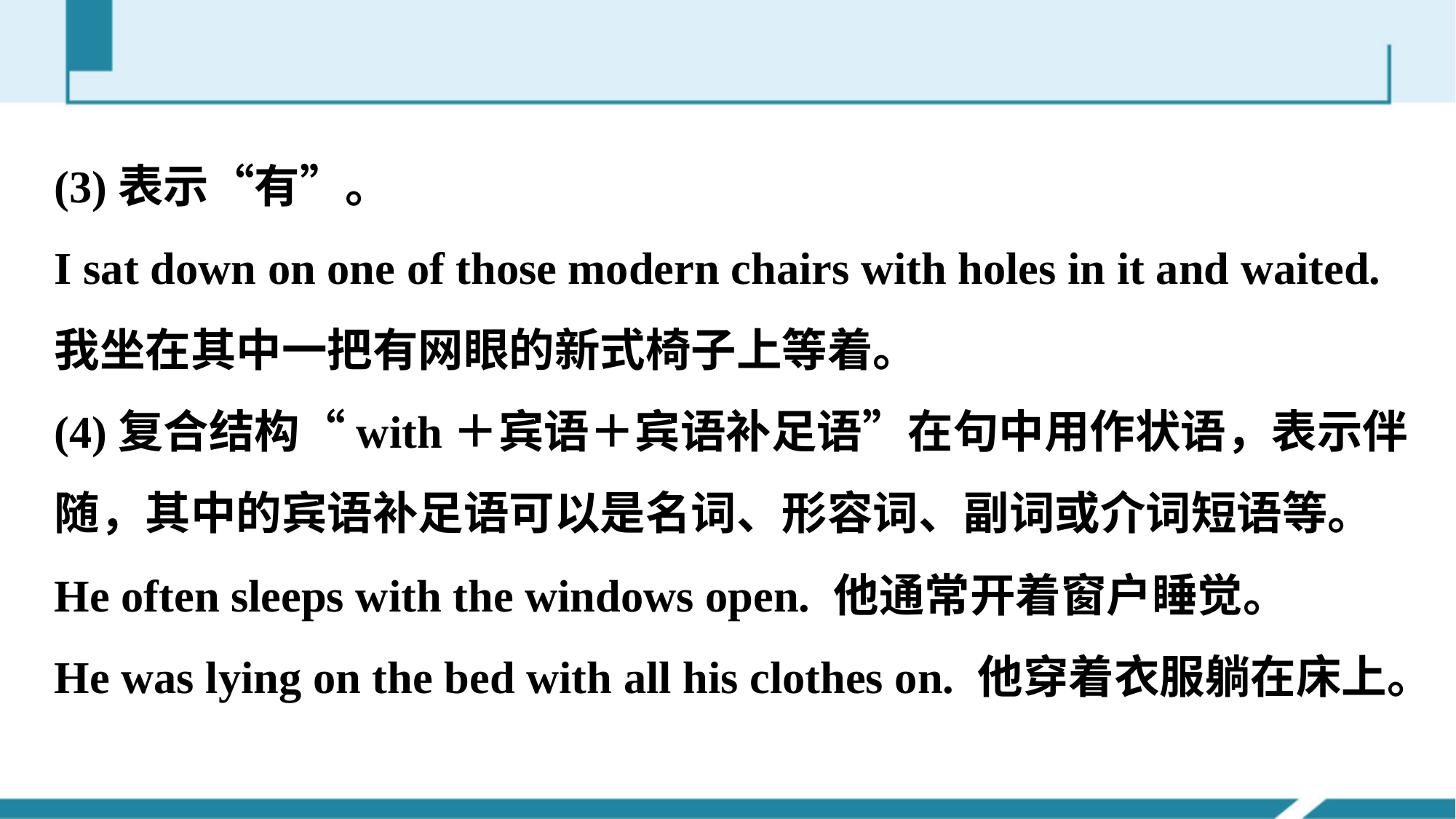

(3)表示“有”。
I sat down on one of those modern chairs with holes in it and waited.
我坐在其中一把有网眼的新式椅子上等着。
(4)复合结构“with＋宾语＋宾语补足语”在句中用作状语，表示伴随，其中的宾语补足语可以是名词、形容词、副词或介词短语等。
He often sleeps with the windows open. 他通常开着窗户睡觉。
He was lying on the bed with all his clothes on. 他穿着衣服躺在床上。